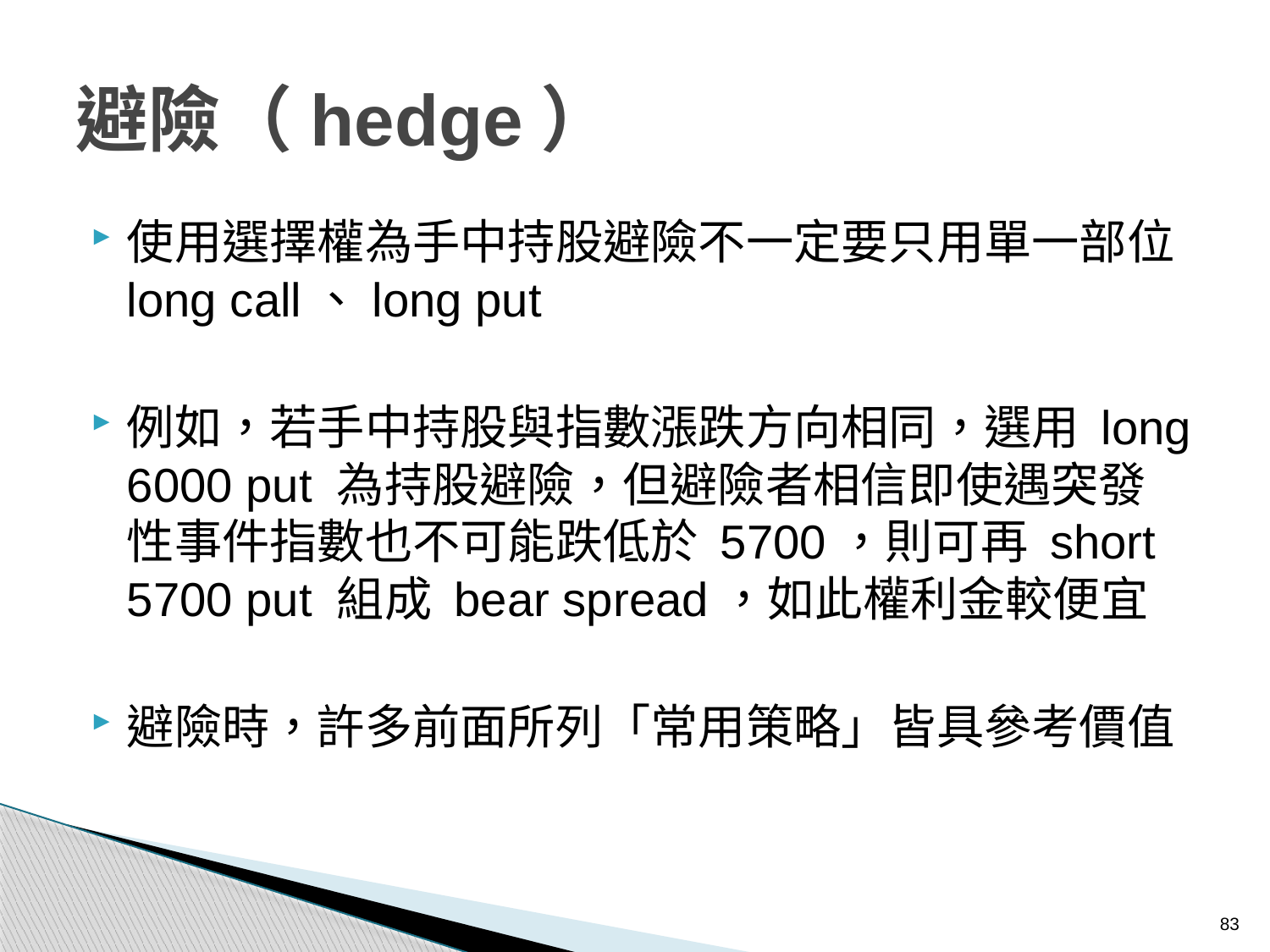

# 避險（hedge）
使用選擇權為手中持股避險不一定要只用單一部位 long call、long put

例如，若手中持股與指數漲跌方向相同，選用 long 6000 put 為持股避險，但避險者相信即使遇突發性事件指數也不可能跌低於 5700，則可再 short 5700 put 組成 bear spread，如此權利金較便宜

避險時，許多前面所列「常用策略」皆具參考價值
83